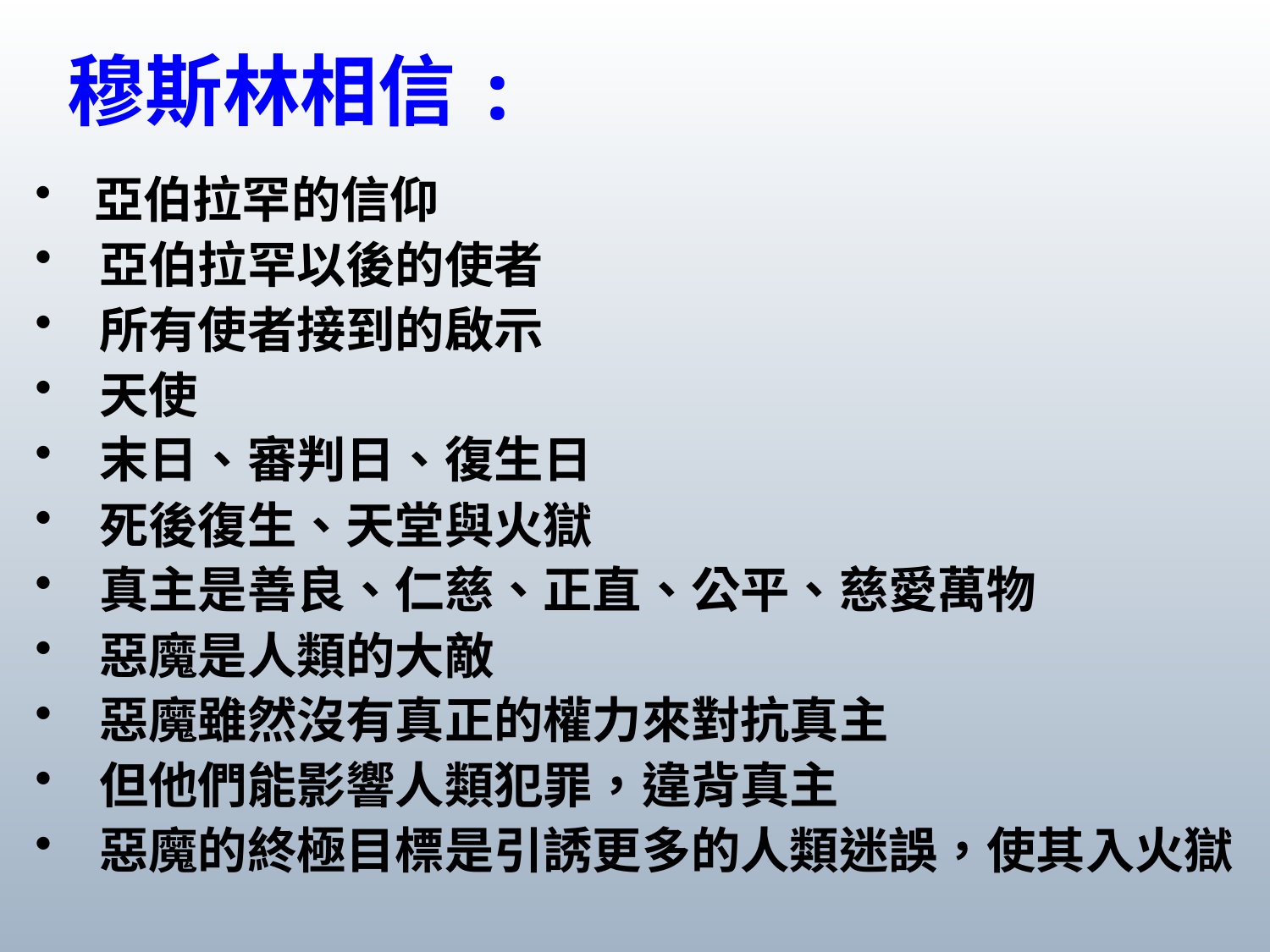

穆斯林相信:
   亞伯拉罕的信仰
  亞伯拉罕以後的使者
  所有使者接到的啟示
  天使
  末日、審判日、復生日
  死後復生、天堂與火獄
  真主是善良、仁慈、正直、公平、慈愛萬物
  惡魔是人類的大敵
  惡魔雖然沒有真正的權力來對抗真主
  但他們能影響人類犯罪，違背真主
  惡魔的終極目標是引誘更多的人類迷誤，使其入火獄